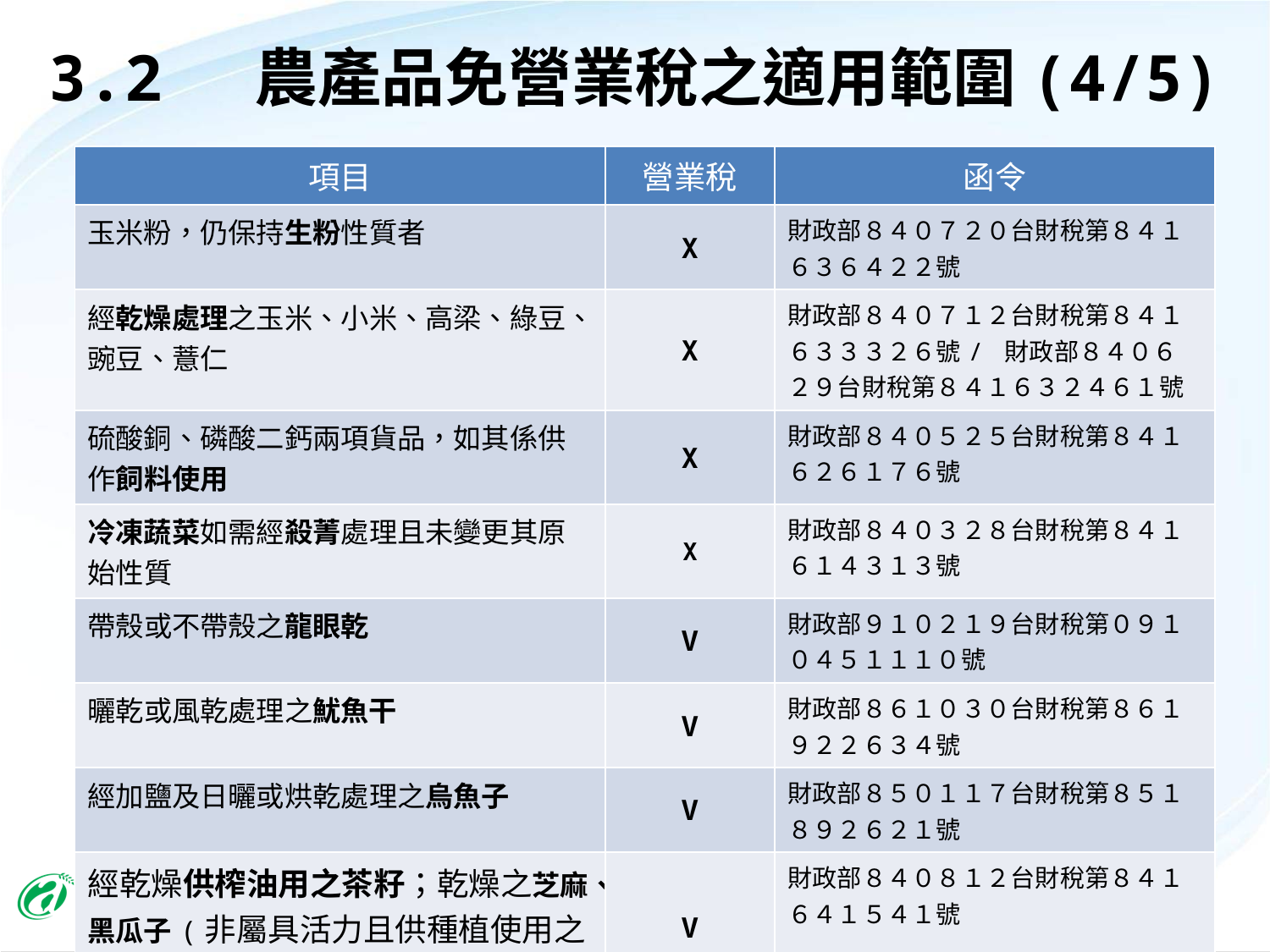

3.2  農產品免營業稅之適用範圍(4/5)
| 項目 | 營業稅 | 函令 |
| --- | --- | --- |
| 玉米粉，仍保持生粉性質者 | X | 財政部８４０７２０台財稅第８４１６３６４２２號 |
| 經乾燥處理之玉米、小米、高梁、綠豆、豌豆、薏仁 | X | 財政部８４０７１２台財稅第８４１６３３３２６號/ 財政部８４０６２９台財稅第８４１６３２４６１號 |
| 硫酸銅、磷酸二鈣兩項貨品，如其係供作飼料使用 | X | 財政部８４０５２５台財稅第８４１６２６１７６號 |
| 冷凍蔬菜如需經殺菁處理且未變更其原始性質 | X | 財政部８４０３２８台財稅第８４１６１４３１３號 |
| 帶殼或不帶殼之龍眼乾 | V | 財政部９１０２１９台財稅第０９１０４５１１１０號 |
| 曬乾或風乾處理之魷魚干 | V | 財政部８６１０３０台財稅第８６１９２２６３４號 |
| 經加鹽及日曬或烘乾處理之烏魚子 | V | 財政部８５０１１７台財稅第８５１８９２６２１號 |
| 經乾燥供榨油用之茶籽；乾燥之芝麻、黑瓜子(非屬具活力且供種植使用之種子) ；經乾燥處理之葵花子 | V | 財政部８４０８１２台財稅第８４１６４１５４１號 |